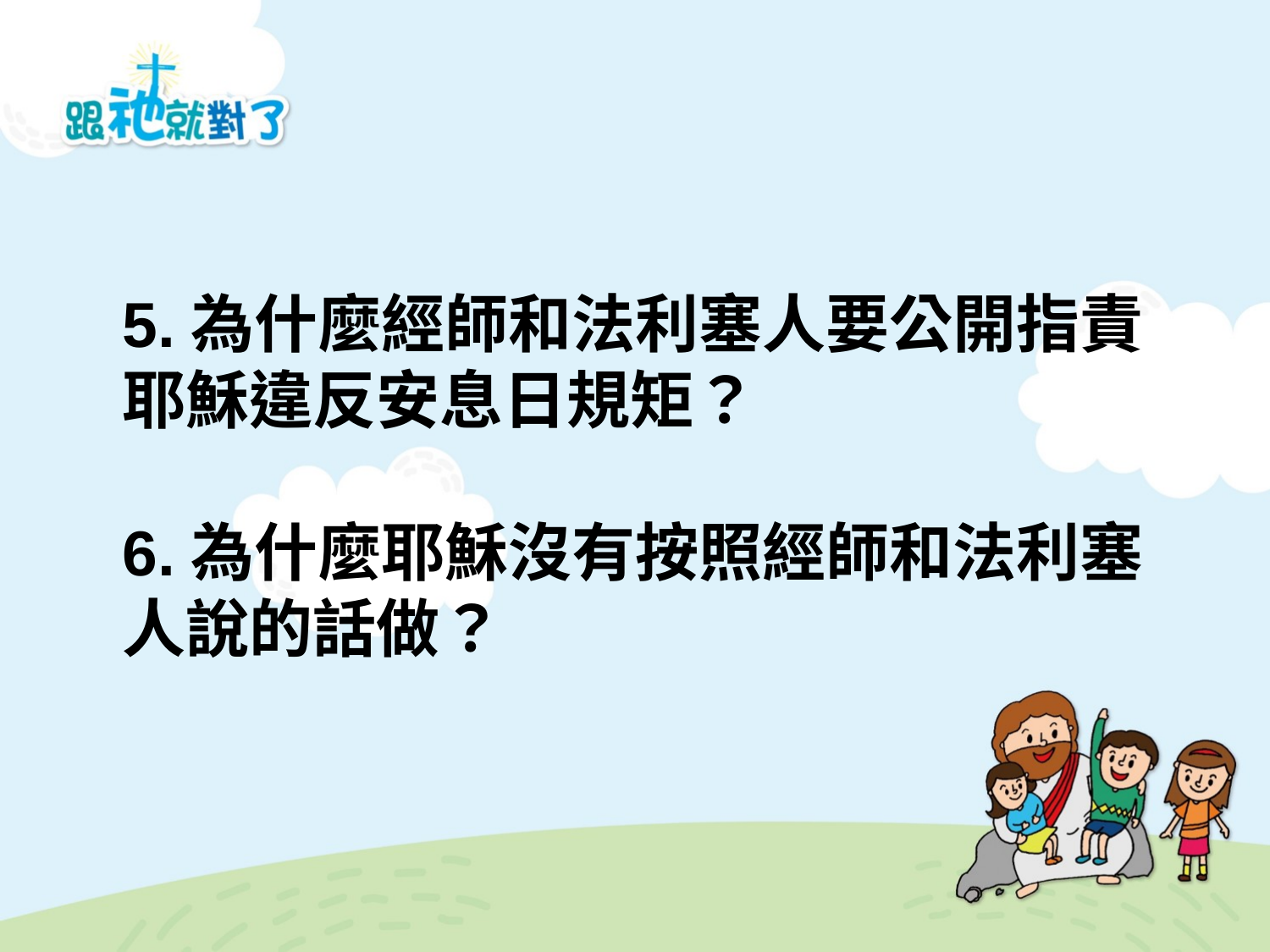

5.為什麼經師和法利塞人要公開指責耶穌違反安息日規矩？

6.為什麼耶穌沒有按照經師和法利塞人說的話做？